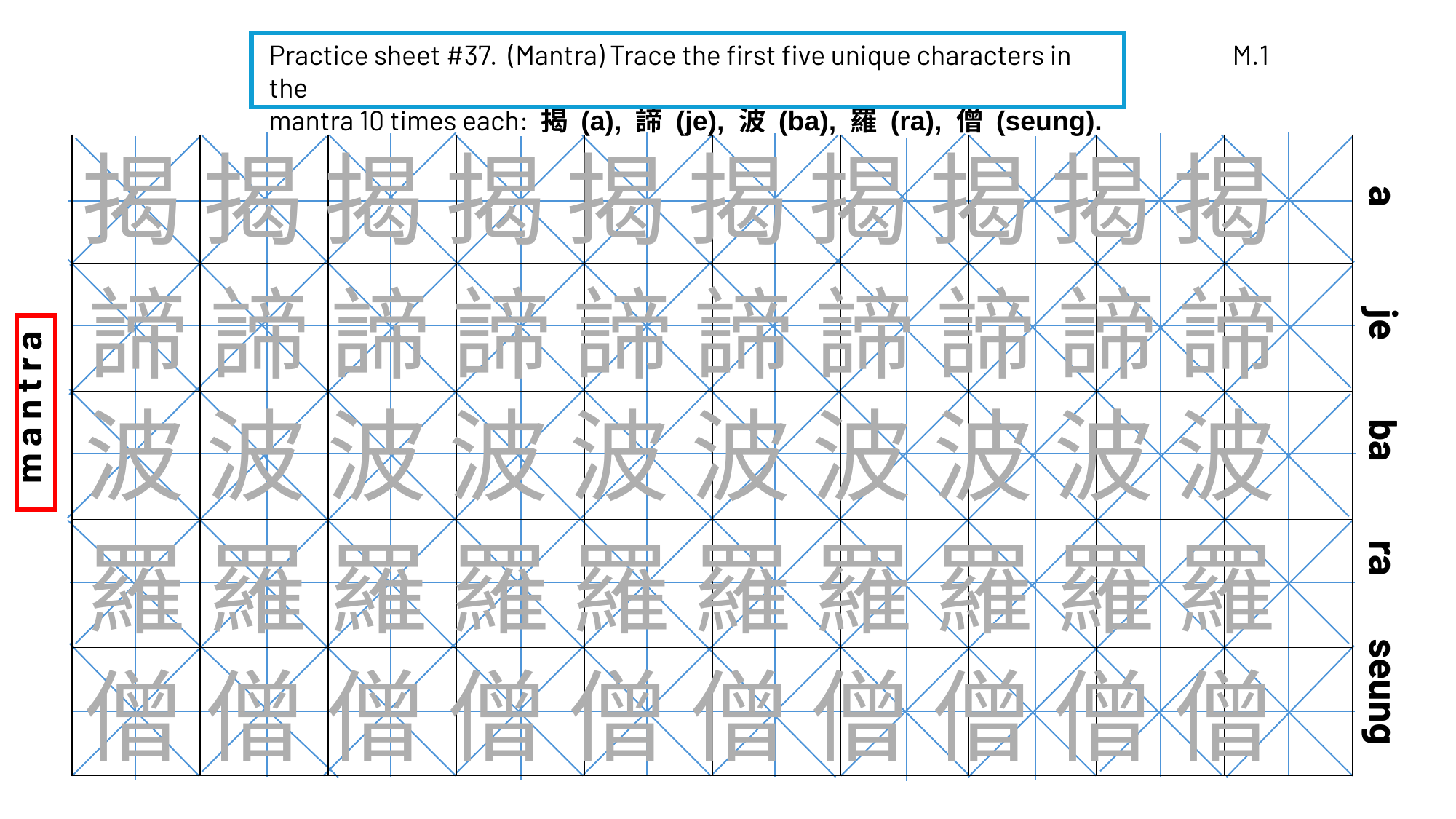

M.1
Practice sheet #37.  (Mantra) Trace the first five unique characters in the
mantra 10 times each: 揭 (a), 諦 (je), 波 (ba), 羅 (ra), 僧 (seung).
揭 揭 揭 揭 揭 揭 揭 揭 揭 揭
|  |  |  |  |  |  |  |  |  |  |
| --- | --- | --- | --- | --- | --- | --- | --- | --- | --- |
|  |  |  |  |  |  |  |  |  |  |
|  |  |  |  |  |  |  |  |  |  |
|  |  |  |  |  |  |  |  |  |  |
|  |  |  |  |  |  |  |  |  |  |
a             je          ba          ra        seung
諦 諦 諦 諦 諦 諦 諦 諦 諦 諦
m a n t r a

波 波 波 波 波 波 波 波 波 波
羅 羅 羅 羅 羅 羅 羅 羅 羅 羅
僧 僧 僧 僧 僧 僧 僧 僧 僧 僧